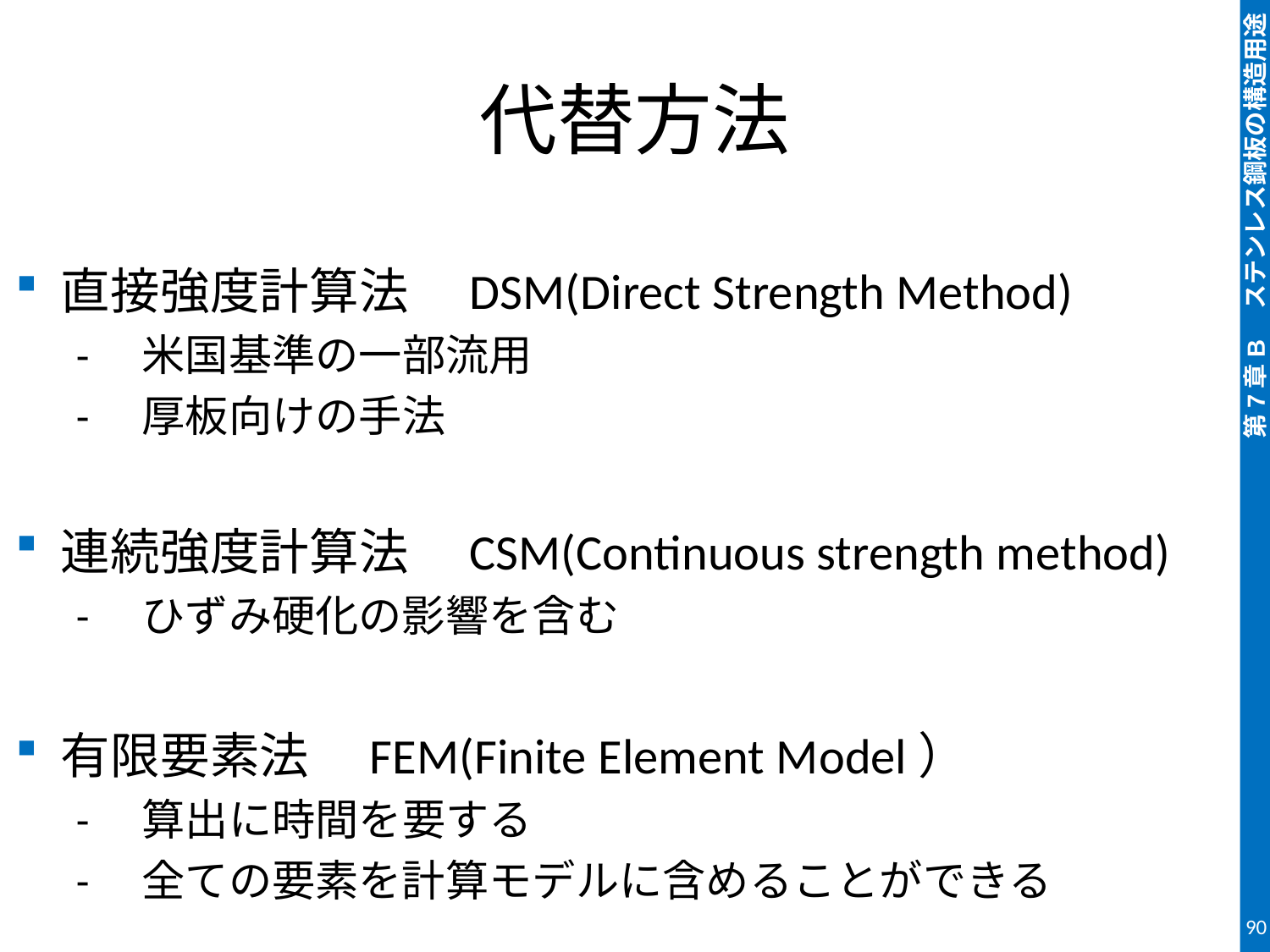

# 代替方法
直接強度計算法　DSM(Direct Strength Method)
-　米国基準の一部流用
-　厚板向けの手法

連続強度計算法　CSM(Continuous strength method)
-　ひずみ硬化の影響を含む

有限要素法　FEM(Finite Element Model）
-　算出に時間を要する
-　全ての要素を計算モデルに含めることができる
90